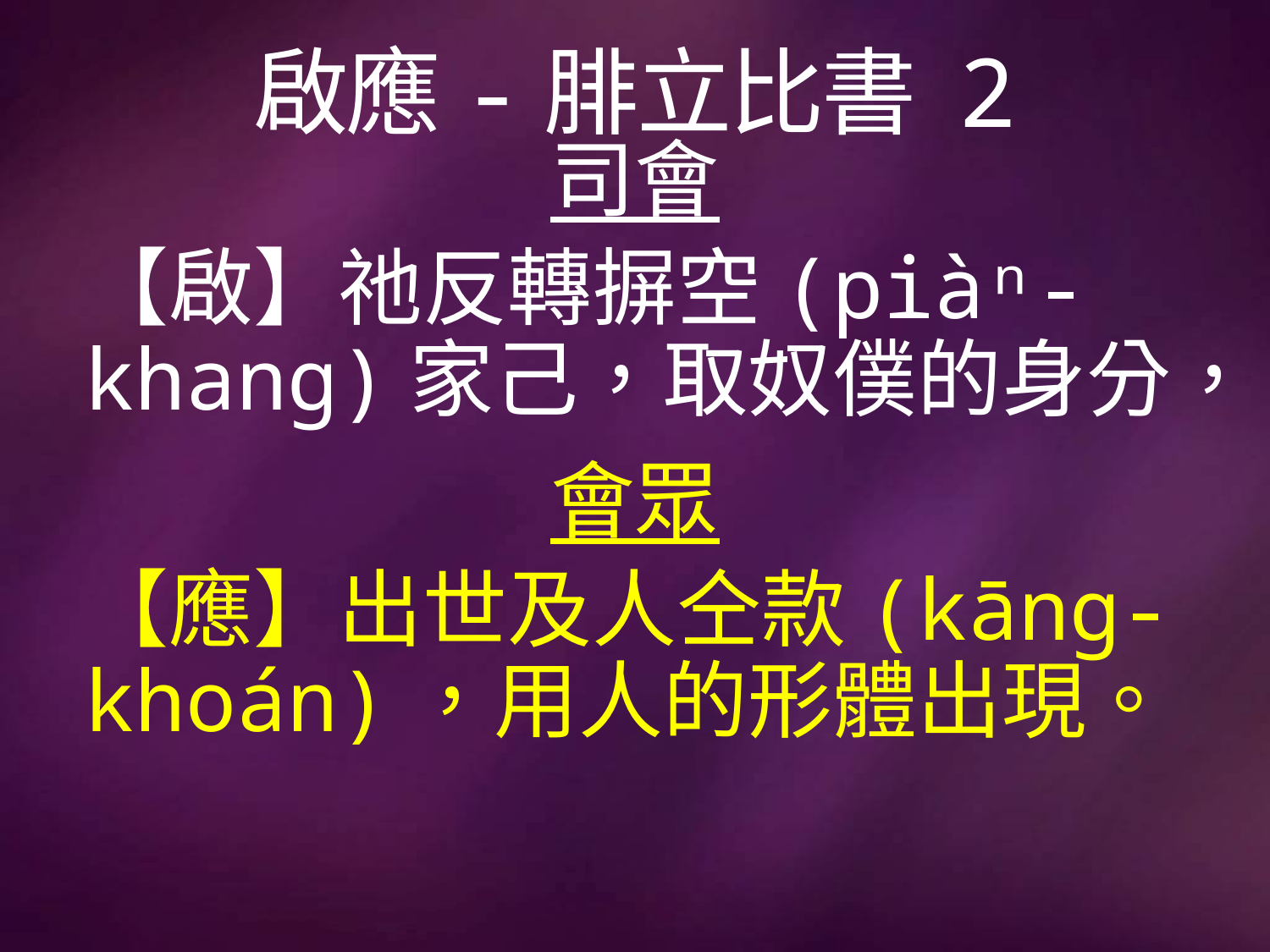

# 啟應-腓立比書 2
司會
【啟】祂反轉摒空(piàⁿ-khang)家己，取奴僕的身分，

會眾
【應】出世及人仝款(kāng-khoán)，用人的形體出現。